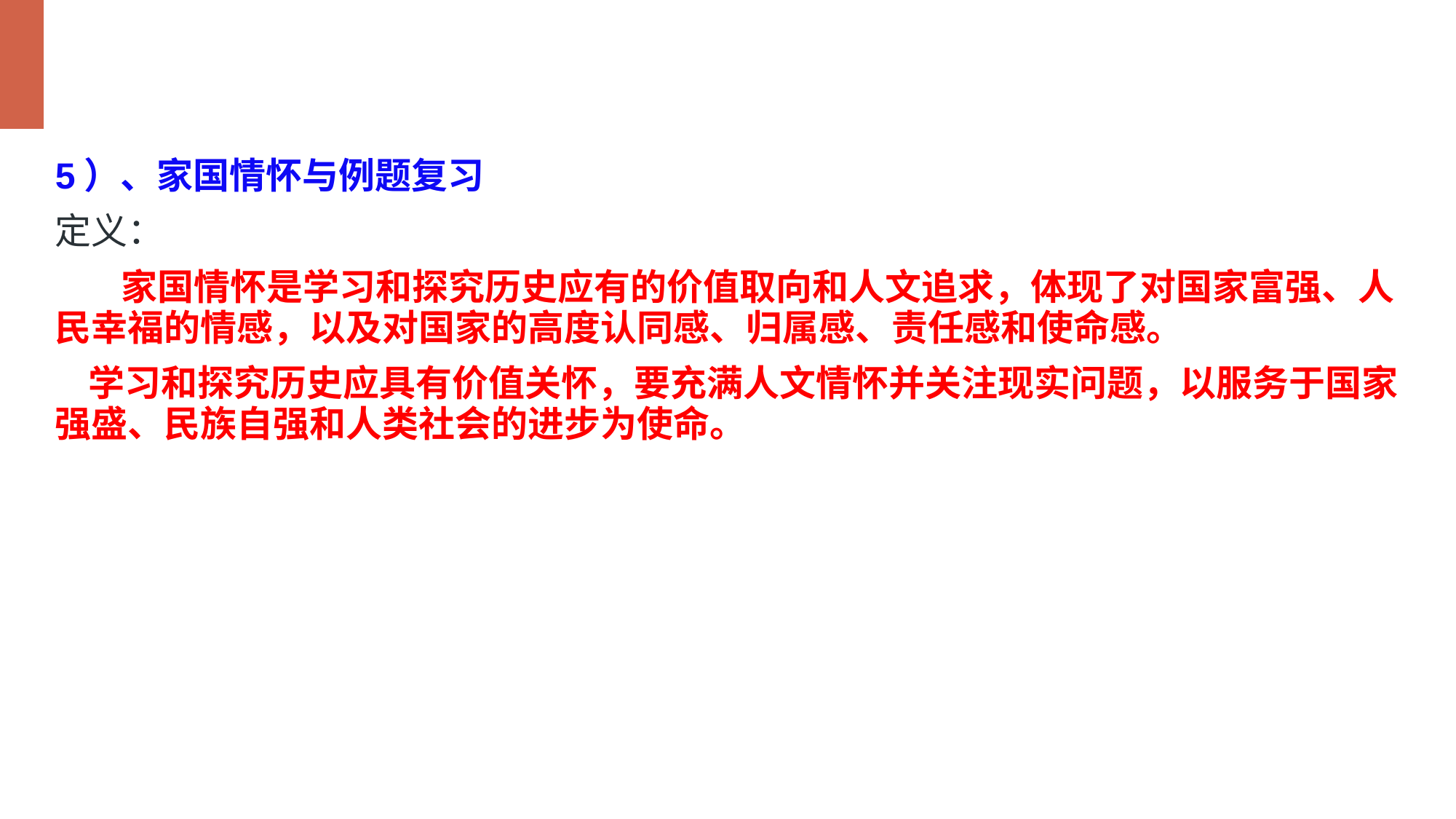

5）、家国情怀与例题复习
定义：
       家国情怀是学习和探究历史应有的价值取向和人文追求，体现了对国家富强、人民幸福的情感，以及对国家的高度认同感、归属感、责任感和使命感。
   学习和探究历史应具有价值关怀，要充满人文情怀并关注现实问题，以服务于国家强盛、民族自强和人类社会的进步为使命。